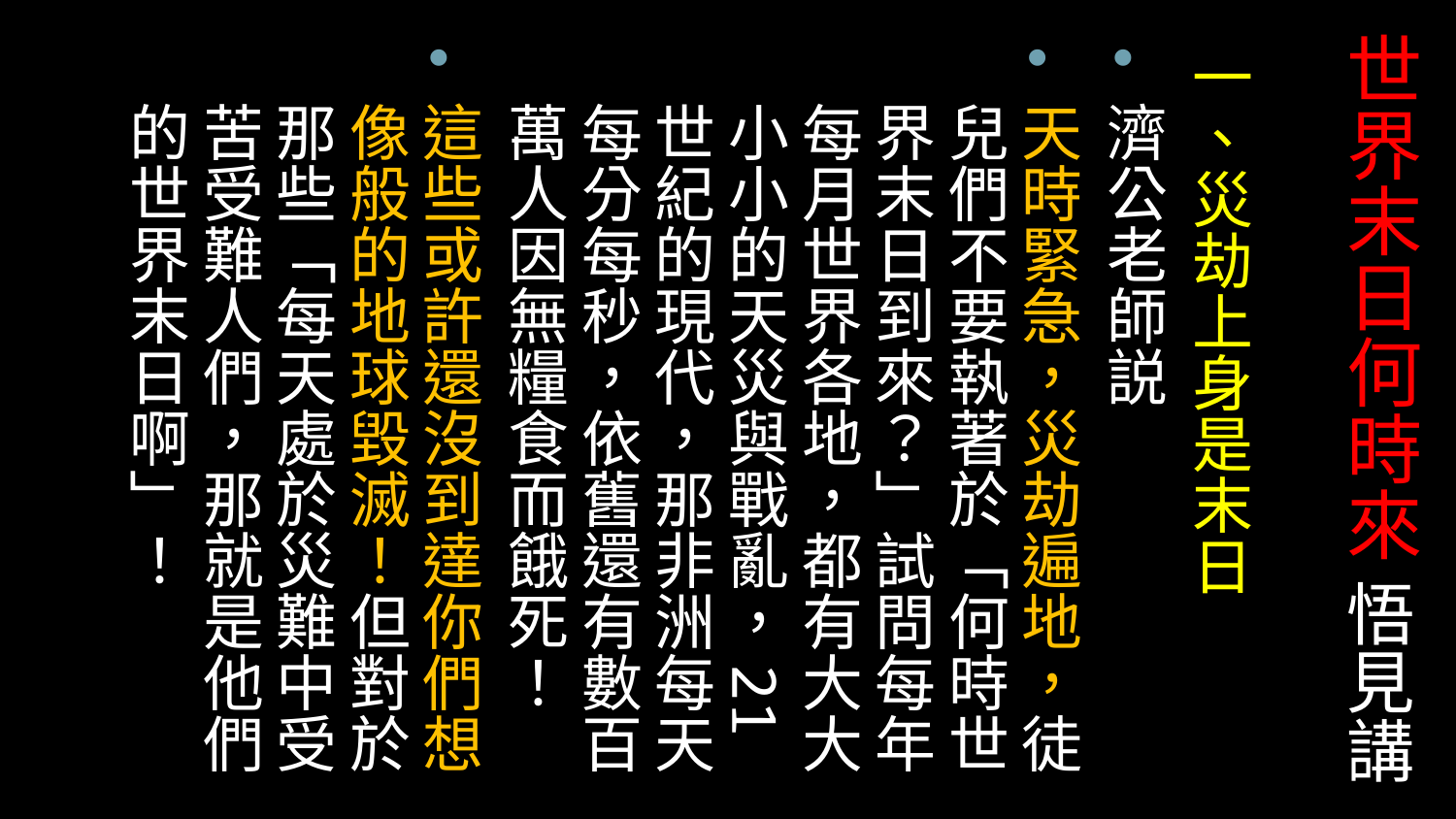

# 世界末日何時來 悟見講
一、災劫上身是末日
濟公老師説
天時緊急，災劫遍地，徒兒們不要執著於「何時世界末日到來？」試問每年每月世界各地，都有大大小小的天災與戰亂，21世紀的現代，那非洲每天每分每秒，依舊還有數百萬人因無糧食而餓死！
這些或許還沒到達你們想像般的地球毀滅！但對於那些「每天處於災難中受苦受難人們，那就是他們的世界末日啊」！